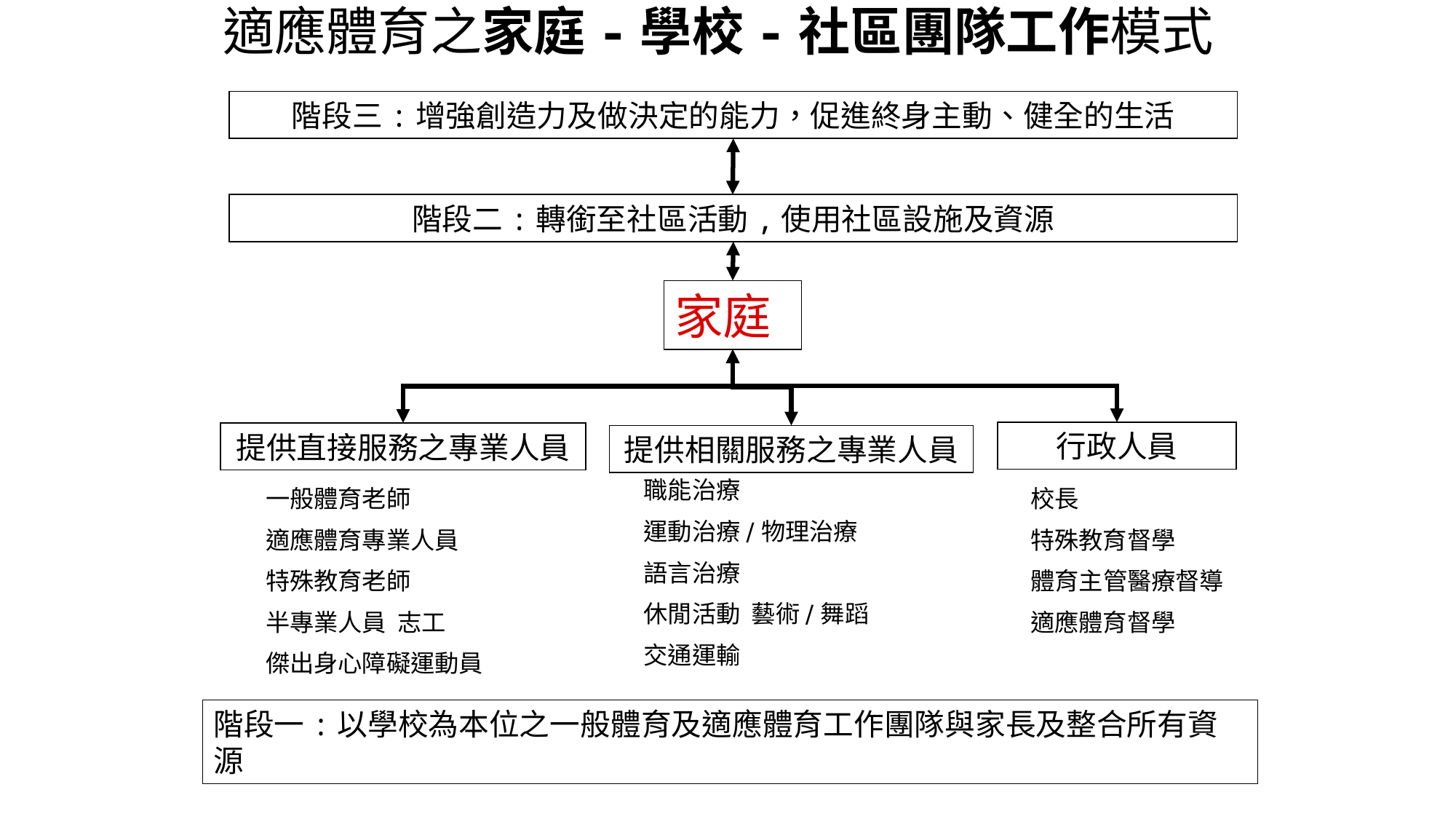

# 適應體育之家庭-學校-社區團隊工作模式
階段三:增強創造力及做決定的能力，促進終身主動、健全的生活
階段二:轉銜至社區活動,使用社區設施及資源
家庭
行政人員
提供直接服務之專業人員
提供相關服務之專業人員
職能治療
運動治療/物理治療
語言治療
休閒活動  藝術/舞蹈
交通運輸
一般體育老師
適應體育專業人員
特殊教育老師
半專業人員  志工
傑出身心障礙運動員
校長
特殊教育督學
體育主管醫療督導
適應體育督學
階段一:以學校為本位之一般體育及適應體育工作團隊與家長及整合所有資源